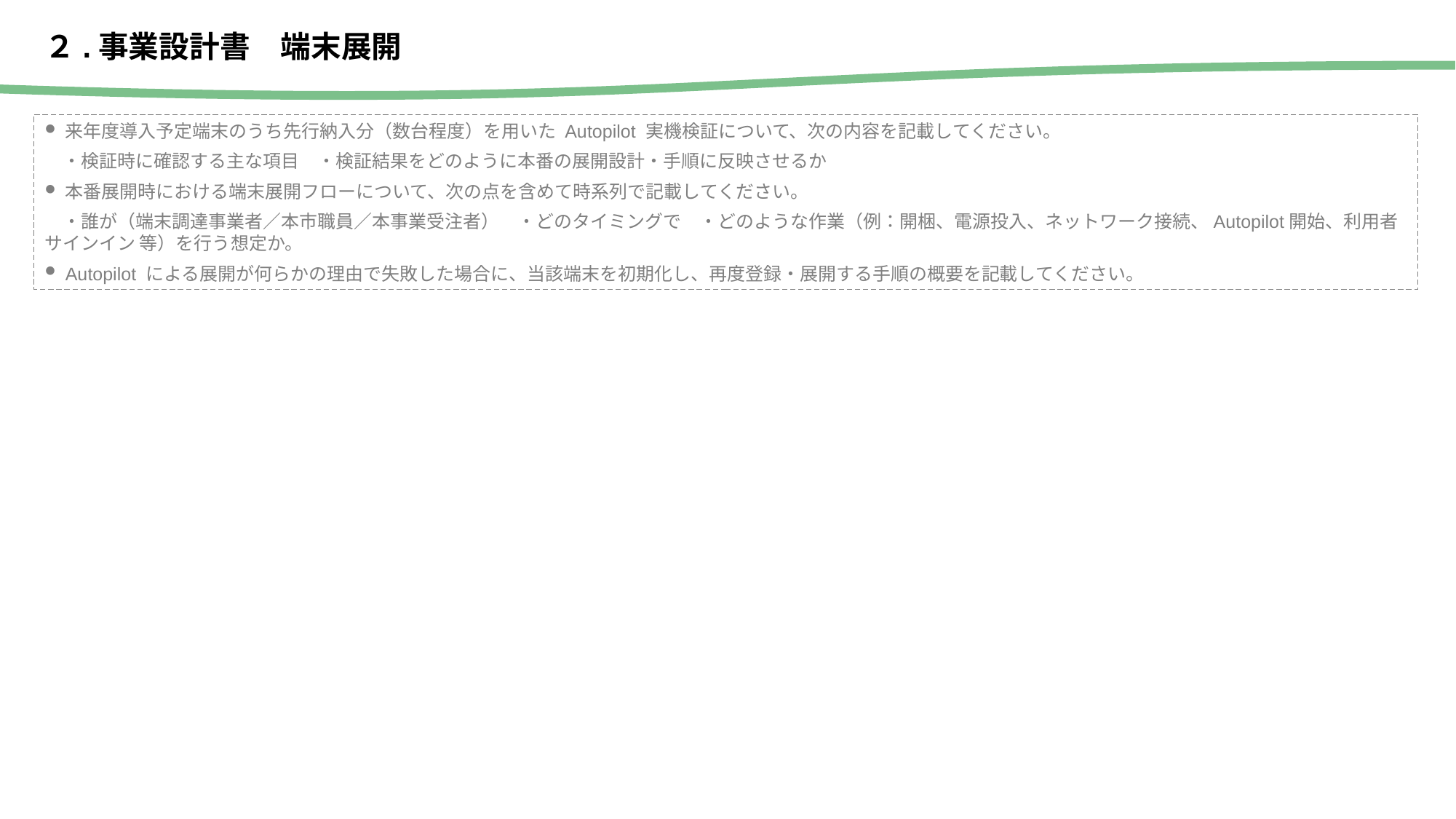

２.事業設計書　端末展開

来年度導入予定端末のうち先行納入分（数台程度）を用いた Autopilot 実機検証について、次の内容を記載してください。
　・検証時に確認する主な項目　・検証結果をどのように本番の展開設計・手順に反映させるか
本番展開時における端末展開フローについて、次の点を含めて時系列で記載してください。
　・誰が（端末調達事業者／本市職員／本事業受注者）　・どのタイミングで　・どのような作業（例：開梱、電源投入、ネットワーク接続、Autopilot開始、利用者サインイン 等）を行う想定か。
Autopilot による展開が何らかの理由で失敗した場合に、当該端末を初期化し、再度登録・展開する手順の概要を記載してください。